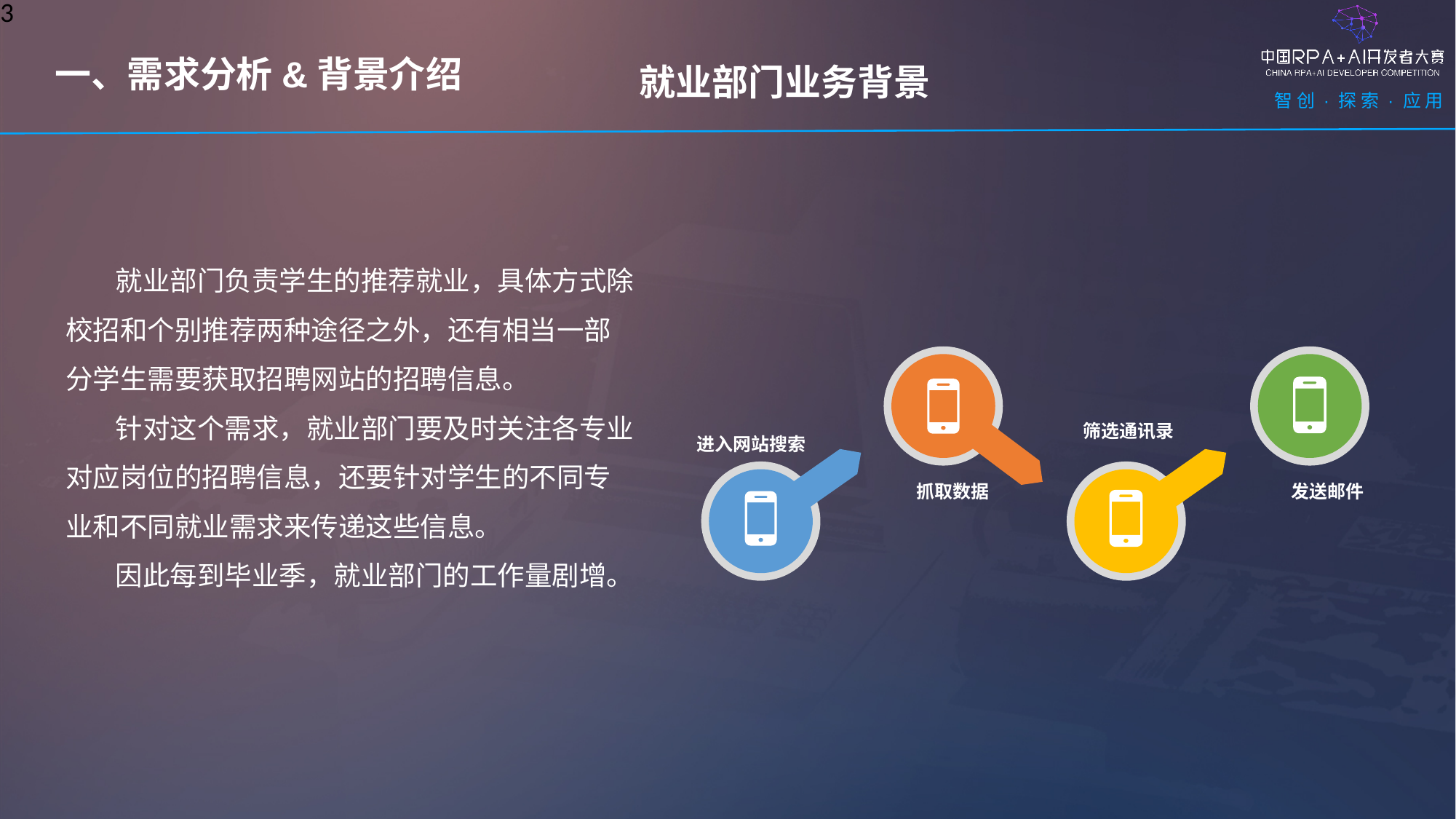

3
就业部门业务背景
一、需求分析&背景介绍
       就业部门负责学生的推荐就业，具体方式除校招和个别推荐两种途径之外，还有相当一部分学生需要获取招聘网站的招聘信息。
       针对这个需求，就业部门要及时关注各专业对应岗位的招聘信息，还要针对学生的不同专业和不同就业需求来传递这些信息。
       因此每到毕业季，就业部门的工作量剧增。

筛选通讯录
进入网站搜索

抓取数据
发送邮件